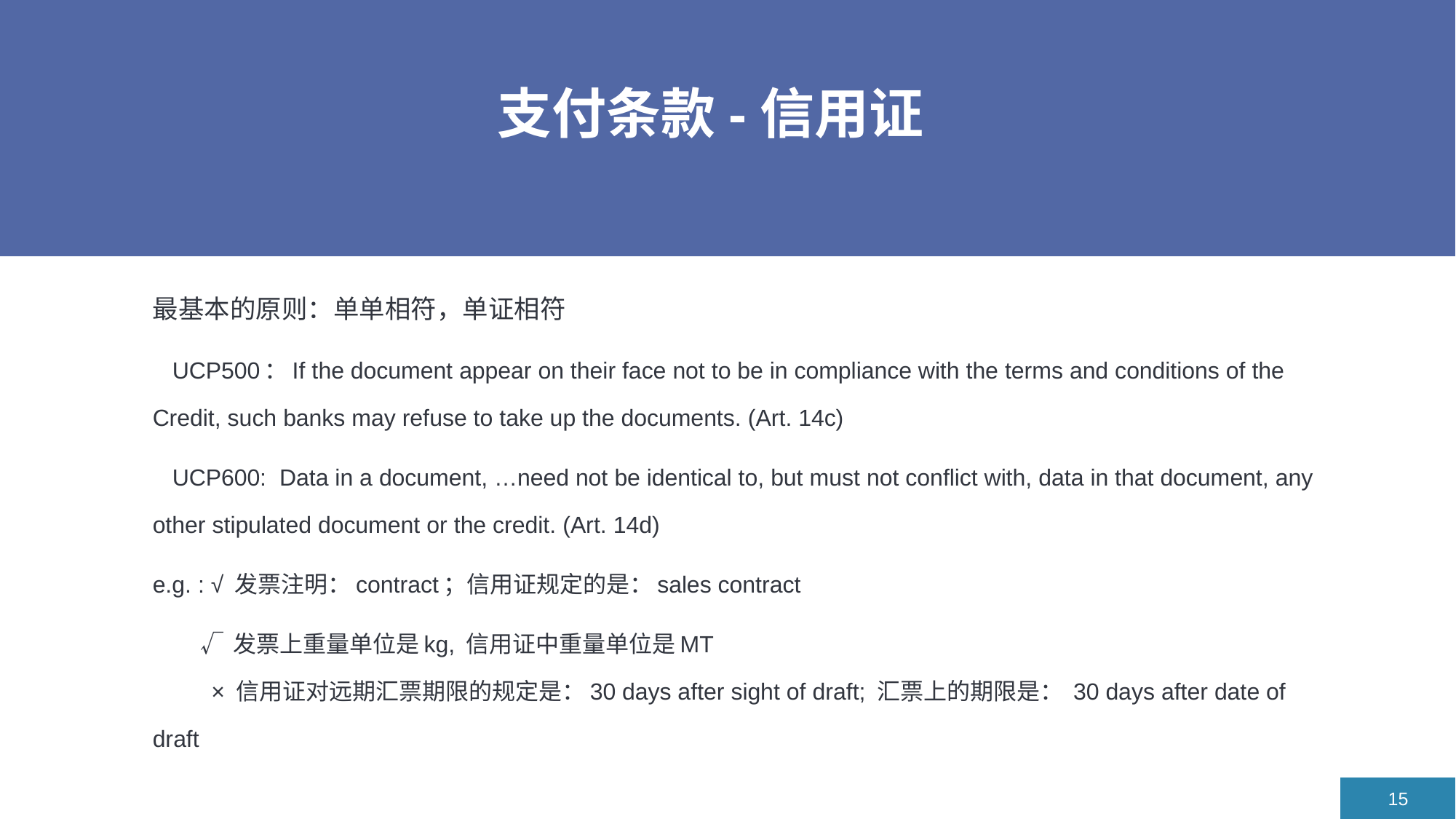

# 支付条款-信用证

最基本的原则：单单相符，单证相符
   UCP500：If the document appear on their face not to be in compliance with the terms and conditions of the Credit, such banks may refuse to take up the documents. (Art. 14c)
   UCP600:  Data in a document, …need not be identical to, but must not conflict with, data in that document, any other stipulated document or the credit. (Art. 14d)
e.g. : √ 发票注明：contract；信用证规定的是：sales contract
         √ 发票上重量单位是kg, 信用证中重量单位是MT
         × 信用证对远期汇票期限的规定是：30 days after sight of draft; 汇票上的期限是： 30 days after date of draft

15